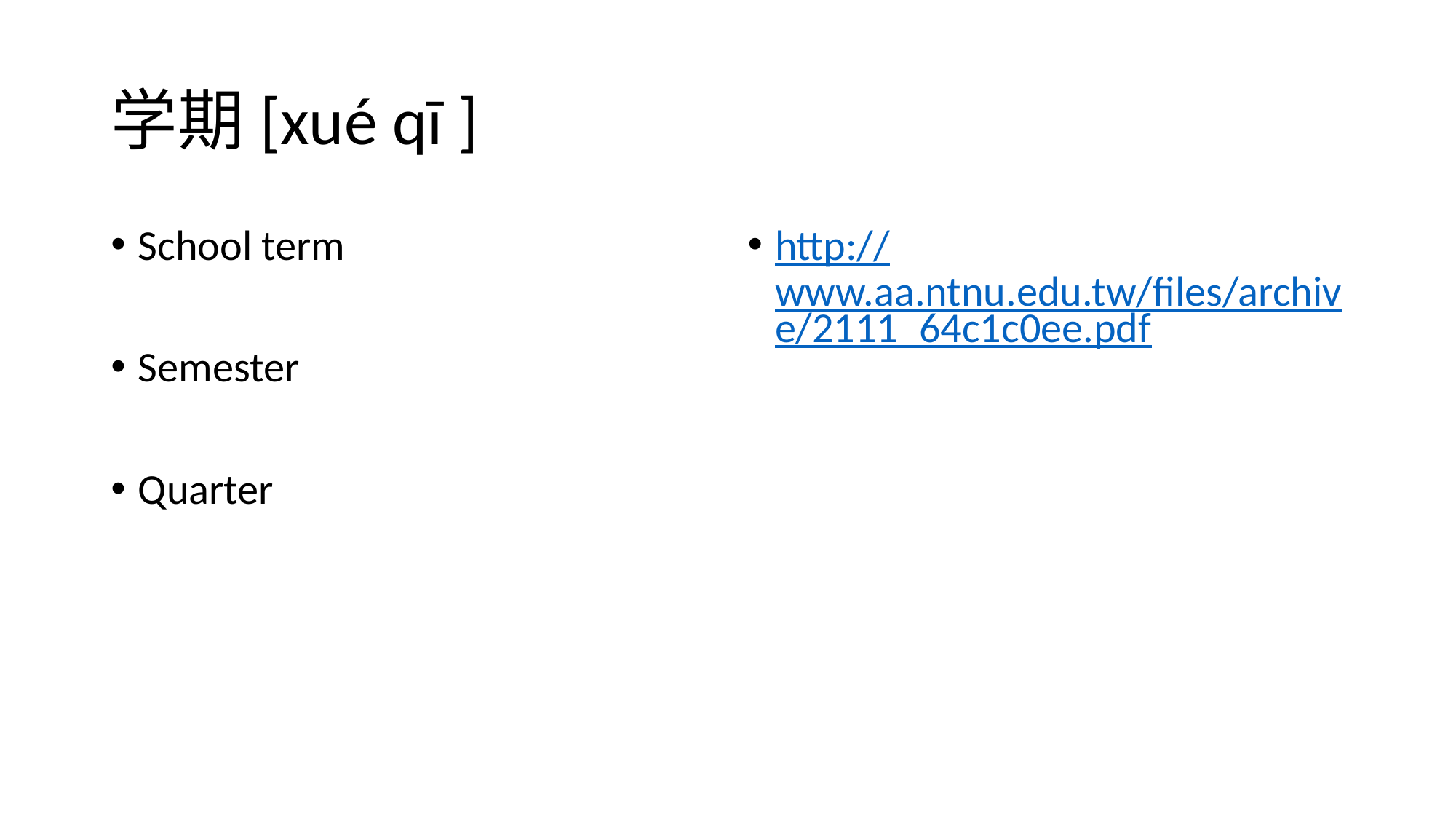

# 学期[xué qī ]
School term

Semester

Quarter

http://www.aa.ntnu.edu.tw/files/archive/2111_64c1c0ee.pdf